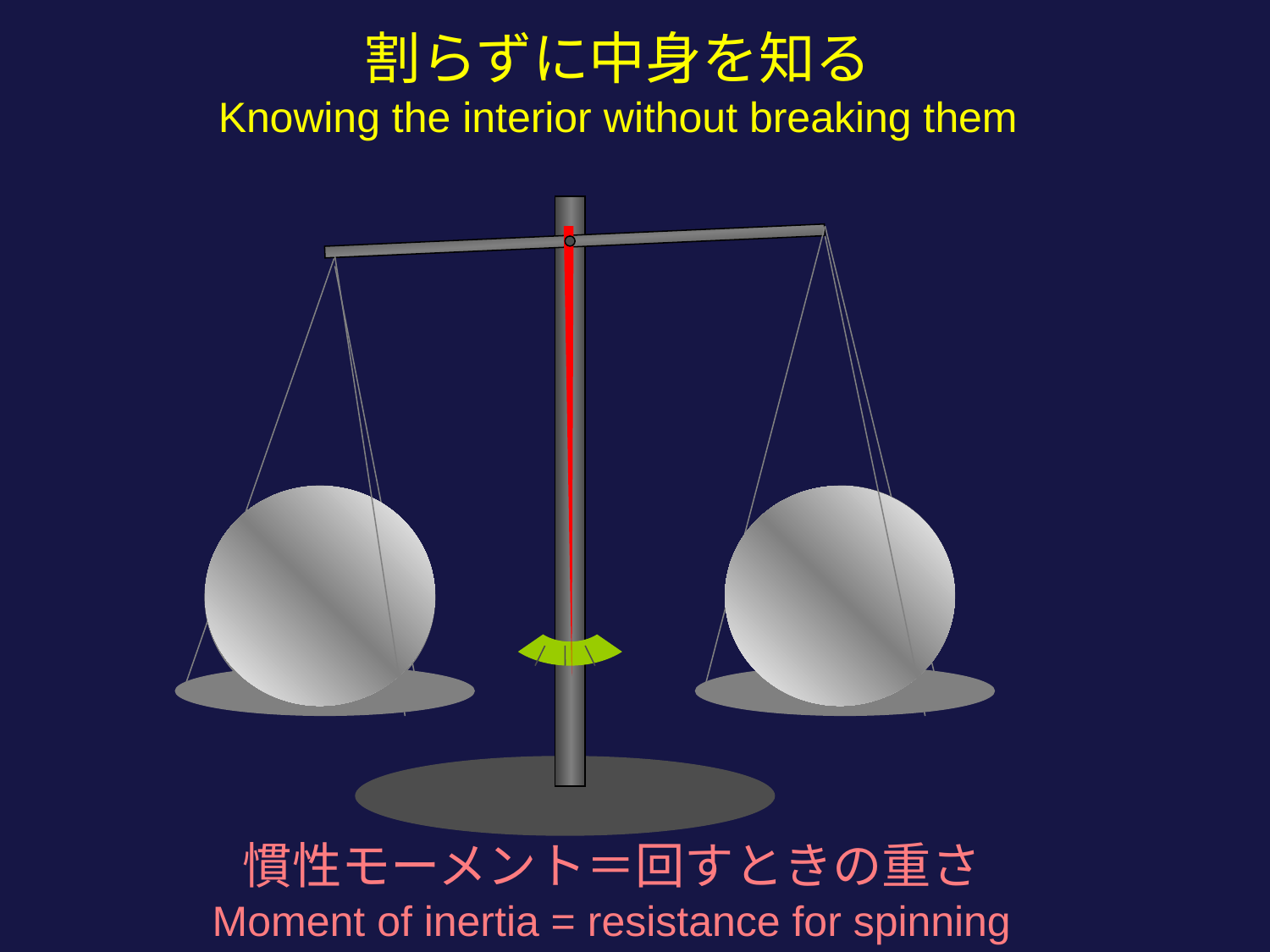

割らずに中身を知る
Knowing the interior without breaking them

慣性モーメント＝回すときの重さ
Moment of inertia = resistance for spinning